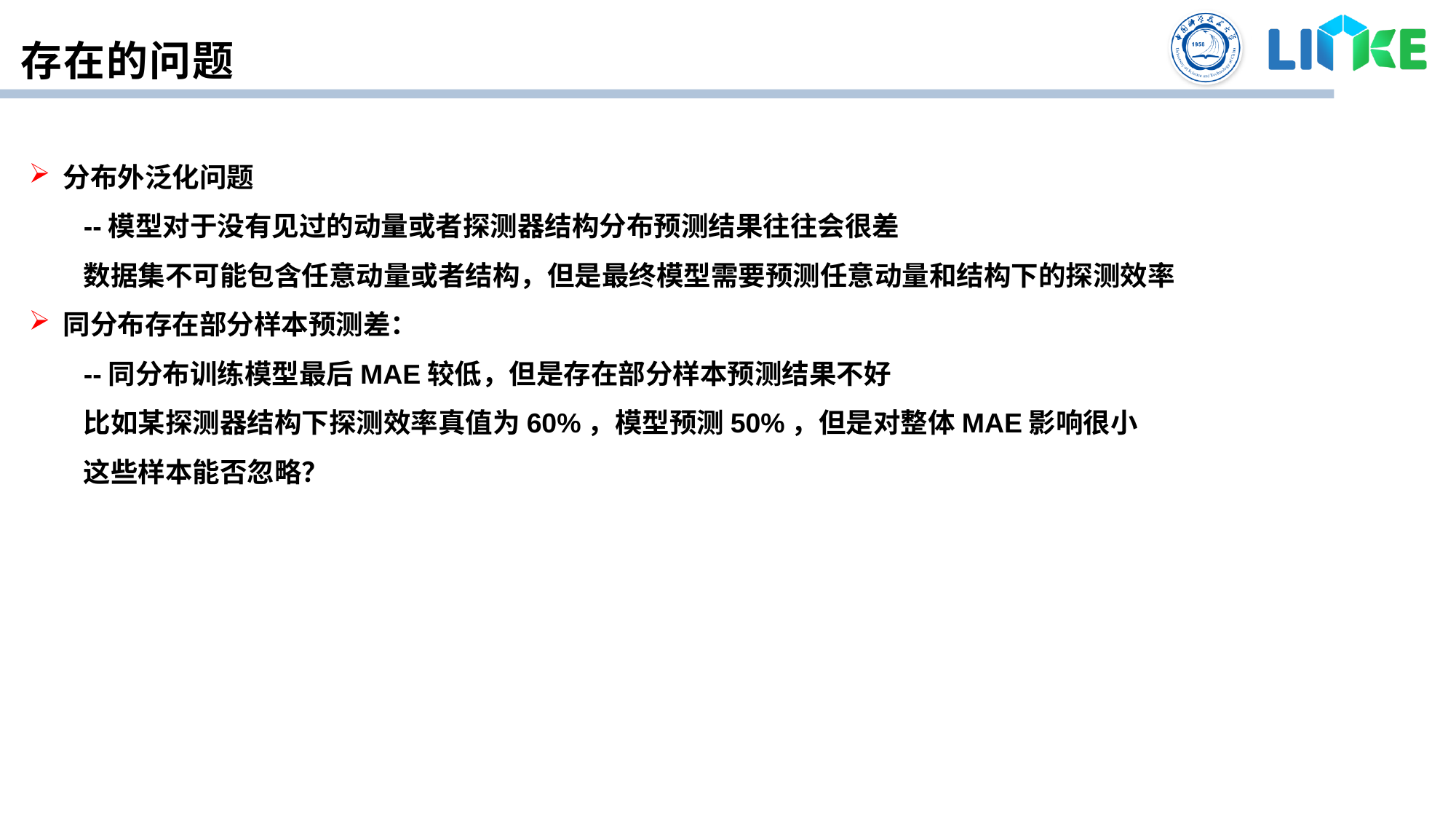

存在的问题
分布外泛化问题
--模型对于没有见过的动量或者探测器结构分布预测结果往往会很差
数据集不可能包含任意动量或者结构，但是最终模型需要预测任意动量和结构下的探测效率
同分布存在部分样本预测差：
--同分布训练模型最后MAE较低，但是存在部分样本预测结果不好
比如某探测器结构下探测效率真值为60%，模型预测50%，但是对整体MAE影响很小
这些样本能否忽略？